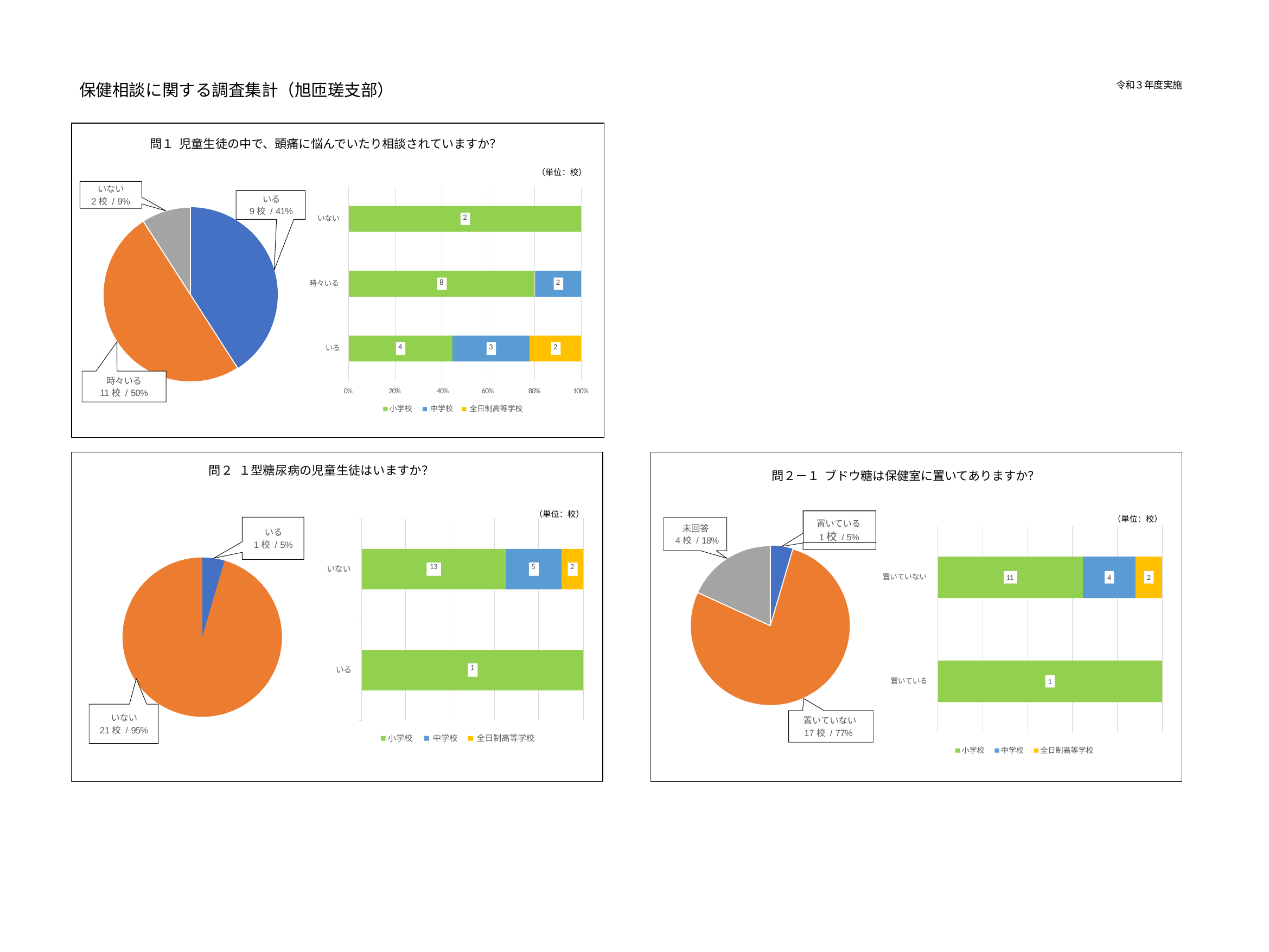

令和３年度実施
保健相談に関する調査集計（旭匝瑳支部）

問１  児童生徒の中で、頭痛に悩んでいたり相談されていますか？

（単位：校）
いない
2校 / 9%

|  |  |  |  |  |  |  |
| --- | --- | --- | --- | --- | --- | --- |
| 2 |  |  |  |  |  |  |
|  |  |  |  |  |  |  |
| 8 |  |  |  |  |  | 2 |
|  |  |  |  |  |  |  |
| 4 |  |  | 3 |  | 2 |  |
|  |  |  |  |  |  |  |

いる
9校 / 41%

いない

時々いる

いる

時々いる
11校 / 50%
0%
20%	40%
60%
80%
100%
小学校	中学校	全日制高等学校

問２  １型糖尿病の児童生徒はいますか？
問２－１  ブドウ糖は保健室に置いてありますか？
（単位：校）

置いている
1校 / 5%
（単位：校）

|  |  |  |  |  |  |  |
| --- | --- | --- | --- | --- | --- | --- |
| 13 |  |  |  | 5 |  | 2 |
|  |  |  |  |  |  |  |
| 1 |  |  |  |  |  |  |
|  |  |  |  |  |  |  |
未回答
4校 / 18%
いる
1校 / 5%

いない
置いていない
11
4
2

いる
置いている
1

いない
21校 / 95%
置いていない
17校 / 77%
小学校	中学校	全日制高等学校

小学校	中学校	全日制高等学校